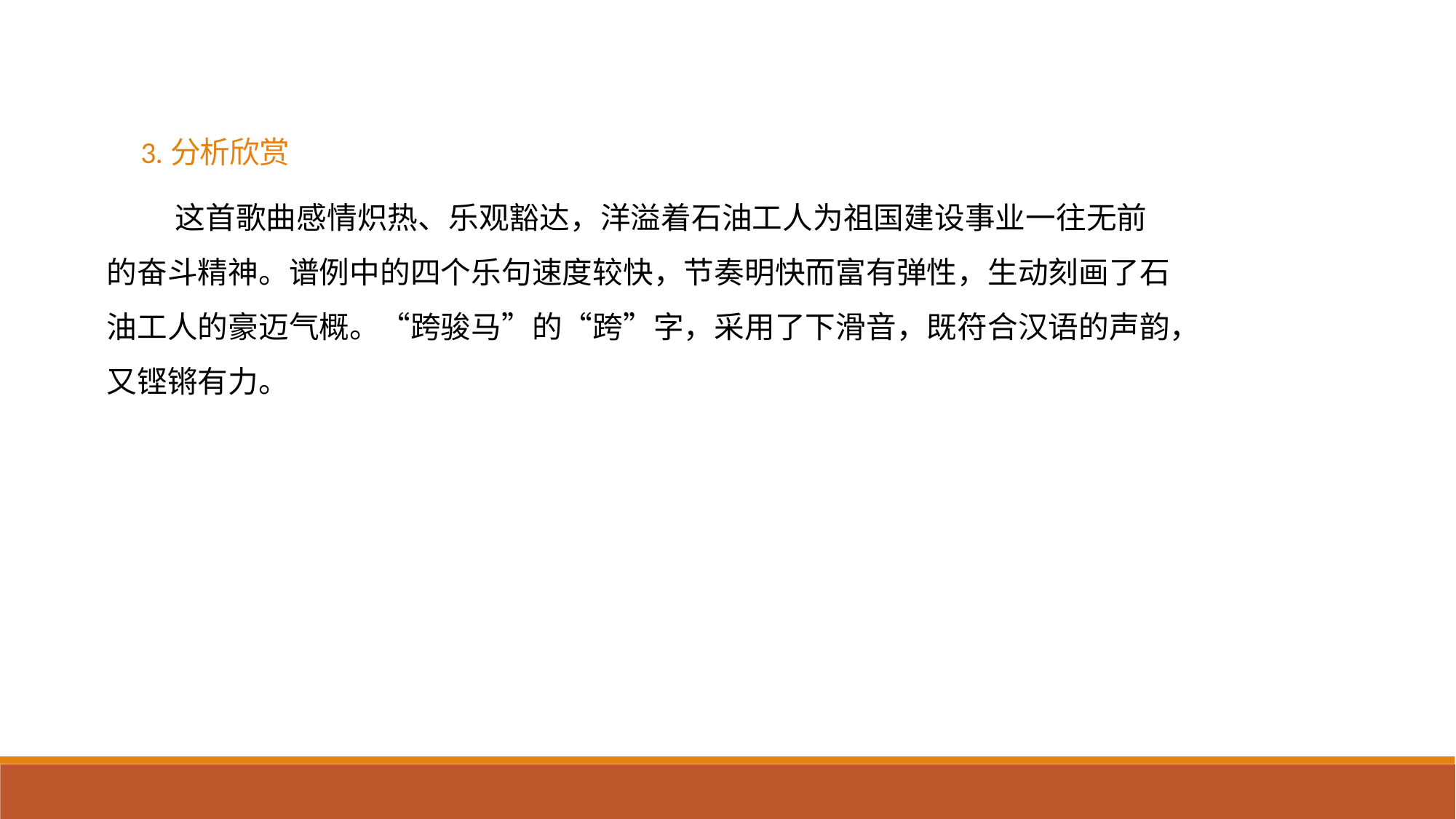

3.分析欣赏
          这首歌曲感情炽热、乐观豁达，洋溢着石油工人为祖国建设事业一往无前的奋斗精神。谱例中的四个乐句速度较快，节奏明快而富有弹性，生动刻画了石油工人的豪迈气概。“跨骏马”的“跨”字，采用了下滑音，既符合汉语的声韵，又铿锵有力。